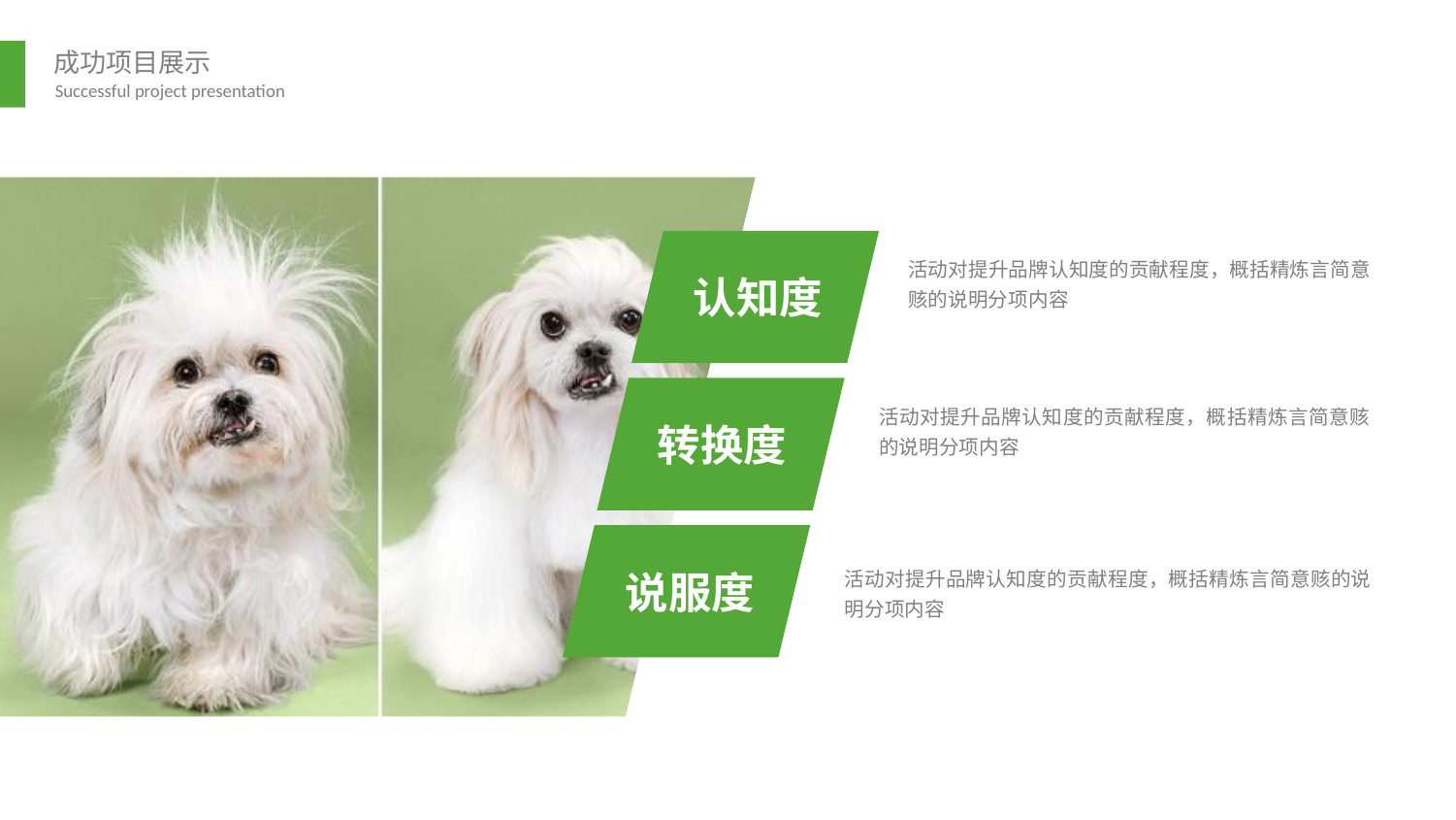

认知度
活动对提升品牌认知度的贡献程度，概括精炼言简意赅的说明分项内容

转换度
活动对提升品牌认知度的贡献程度，概括精炼言简意赅的说明分项内容

说服度
活动对提升品牌认知度的贡献程度，概括精炼言简意赅的说明分项内容